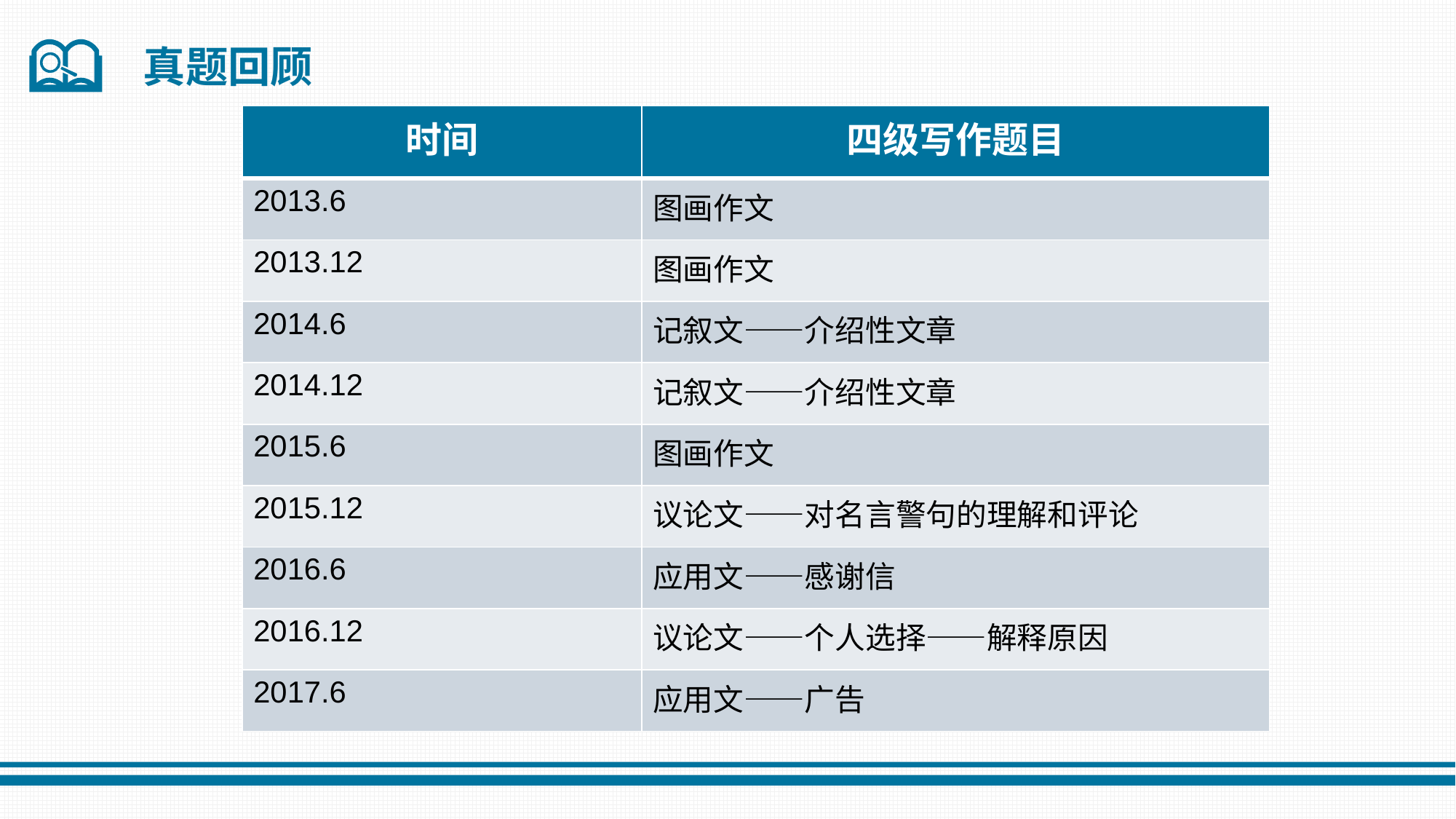

真题回顾
| 时间 | 四级写作题目 |
| --- | --- |
| 2013.6 | 图画作文 |
| 2013.12 | 图画作文 |
| 2014.6 | 记叙文——介绍性文章 |
| 2014.12 | 记叙文——介绍性文章 |
| 2015.6 | 图画作文 |
| 2015.12 | 议论文——对名言警句的理解和评论 |
| 2016.6 | 应用文——感谢信 |
| 2016.12 | 议论文——个人选择——解释原因 |
| 2017.6 | 应用文——广告 |